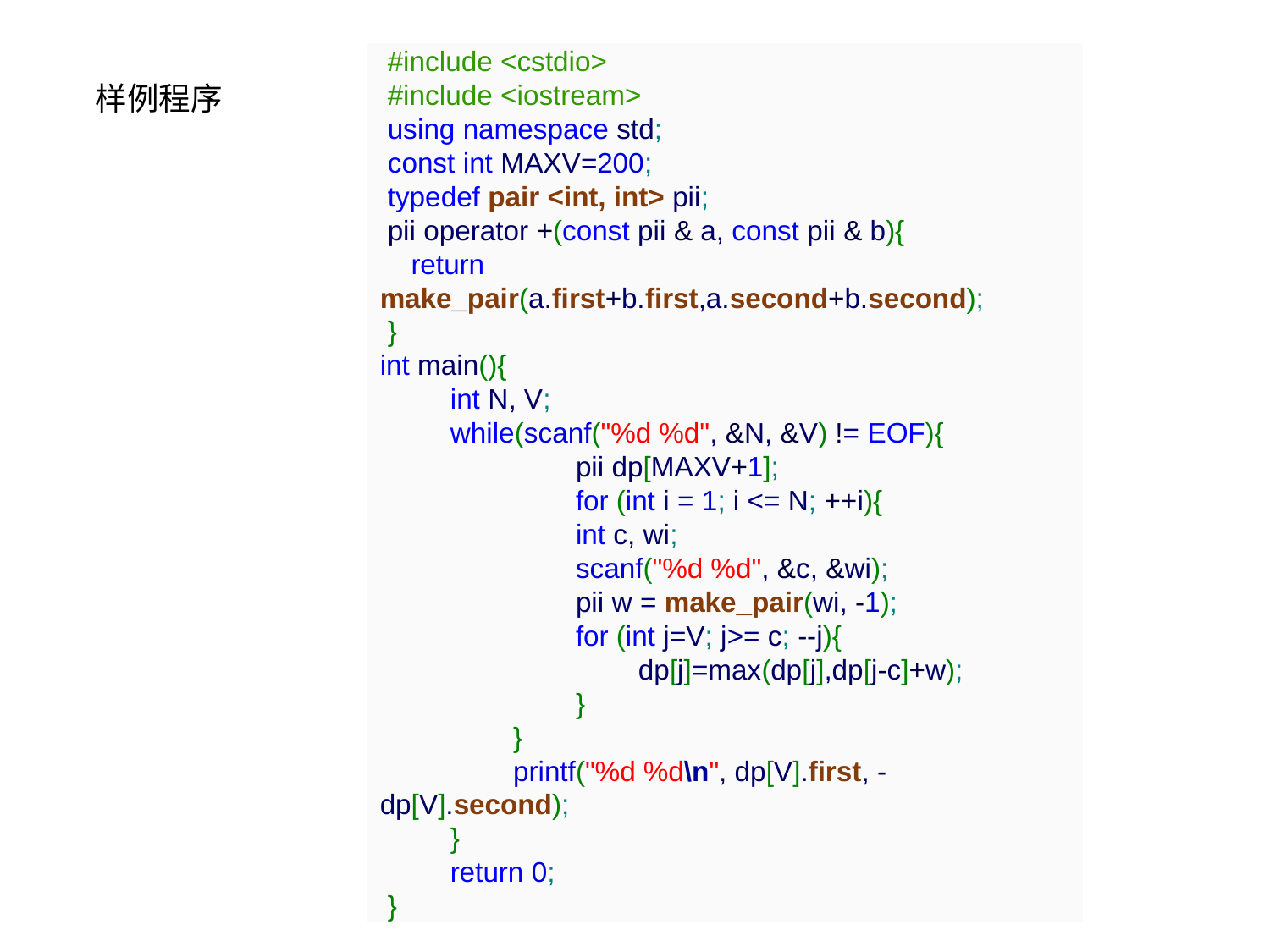

#include <cstdio>
 #include <iostream>
 using namespace std;
 const int MAXV=200;
 typedef pair <int, int> pii;
 pii operator +(const pii & a, const pii & b){
    return make_pair(a.first+b.first,a.second+b.second);
 }
int main(){
         int N, V;
         while(scanf("%d %d", &N, &V) != EOF){
                         pii dp[MAXV+1];
                         for (int i = 1; i <= N; ++i){
                         int c, wi;
                         scanf("%d %d", &c, &wi);
                         pii w = make_pair(wi, -1);
                         for (int j=V; j>= c; --j){
                                 dp[j]=max(dp[j],dp[j-c]+w);
                         }
                 }
                 printf("%d %d\n", dp[V].first, -dp[V].second);
         }
         return 0;
 }
样例程序